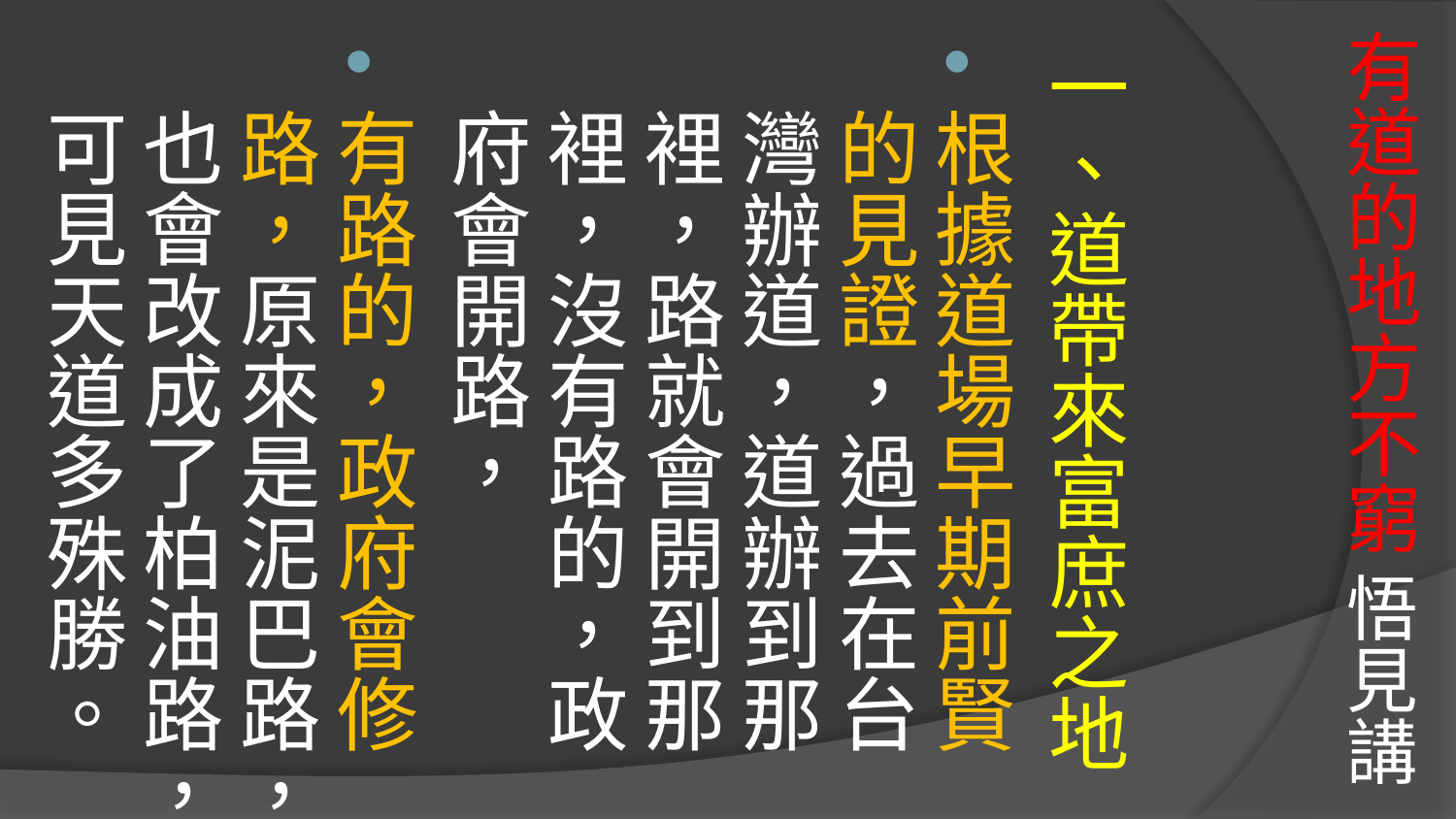

# 有道的地方不窮 悟見講
一、道帶來富庶之地
根據道場早期前賢的見證，過去在台灣辦道，道辦到那裡，路就會開到那裡，沒有路的，政府會開路，
有路的，政府會修路，原來是泥巴路，也會改成了柏油路，可見天道多殊勝。